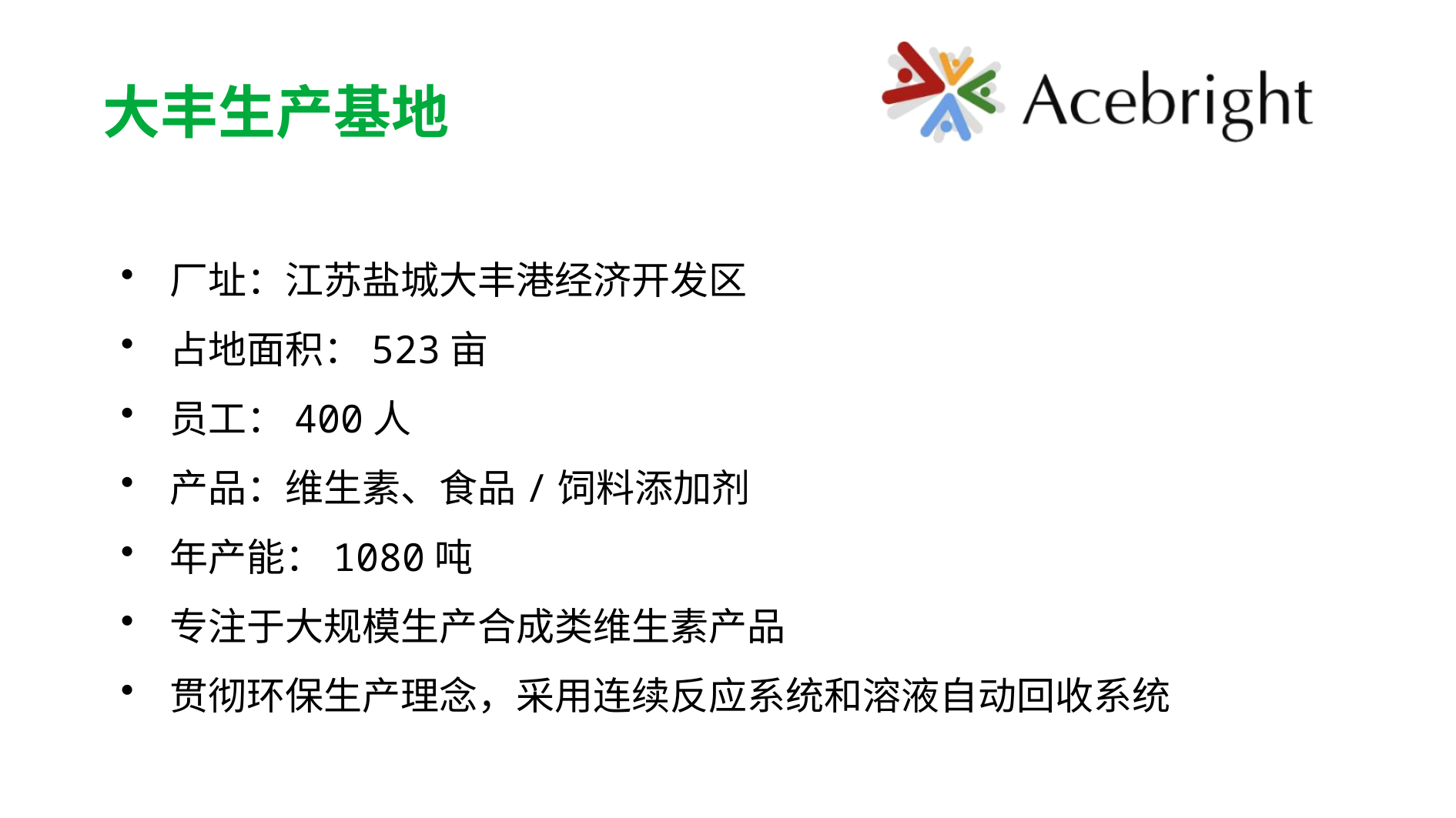

大丰生产基地
厂址：江苏盐城大丰港经济开发区
占地面积：523亩
员工：400人
产品：维生素、食品/饲料添加剂
年产能：1080吨
专注于大规模生产合成类维生素产品
贯彻环保生产理念，采用连续反应系统和溶液自动回收系统